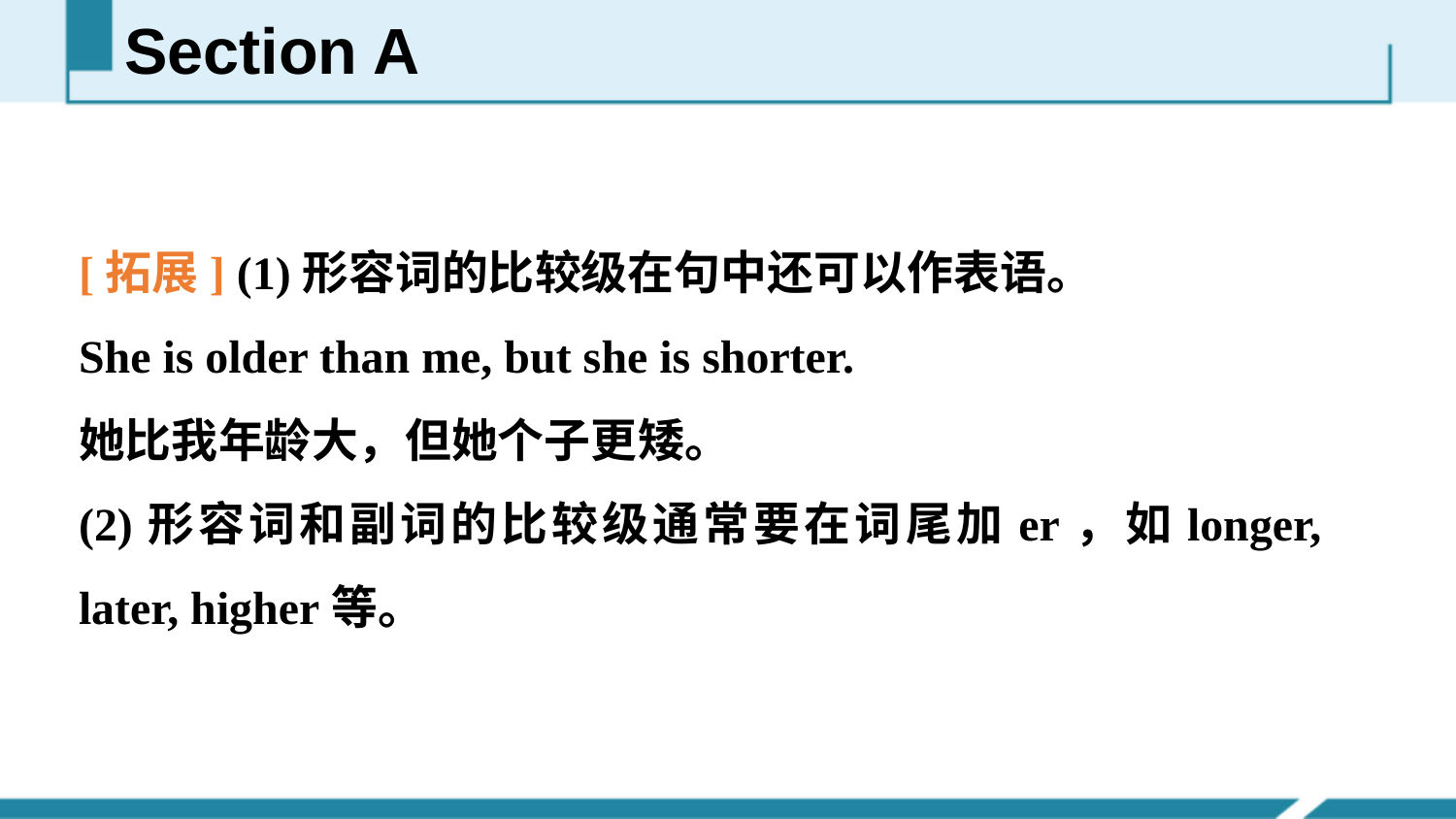

Section A
[拓展] (1)形容词的比较级在句中还可以作表语。
She is older than me, but she is shorter.
她比我年龄大，但她个子更矮。
(2)形容词和副词的比较级通常要在词尾加­er，如longer, later, higher等。